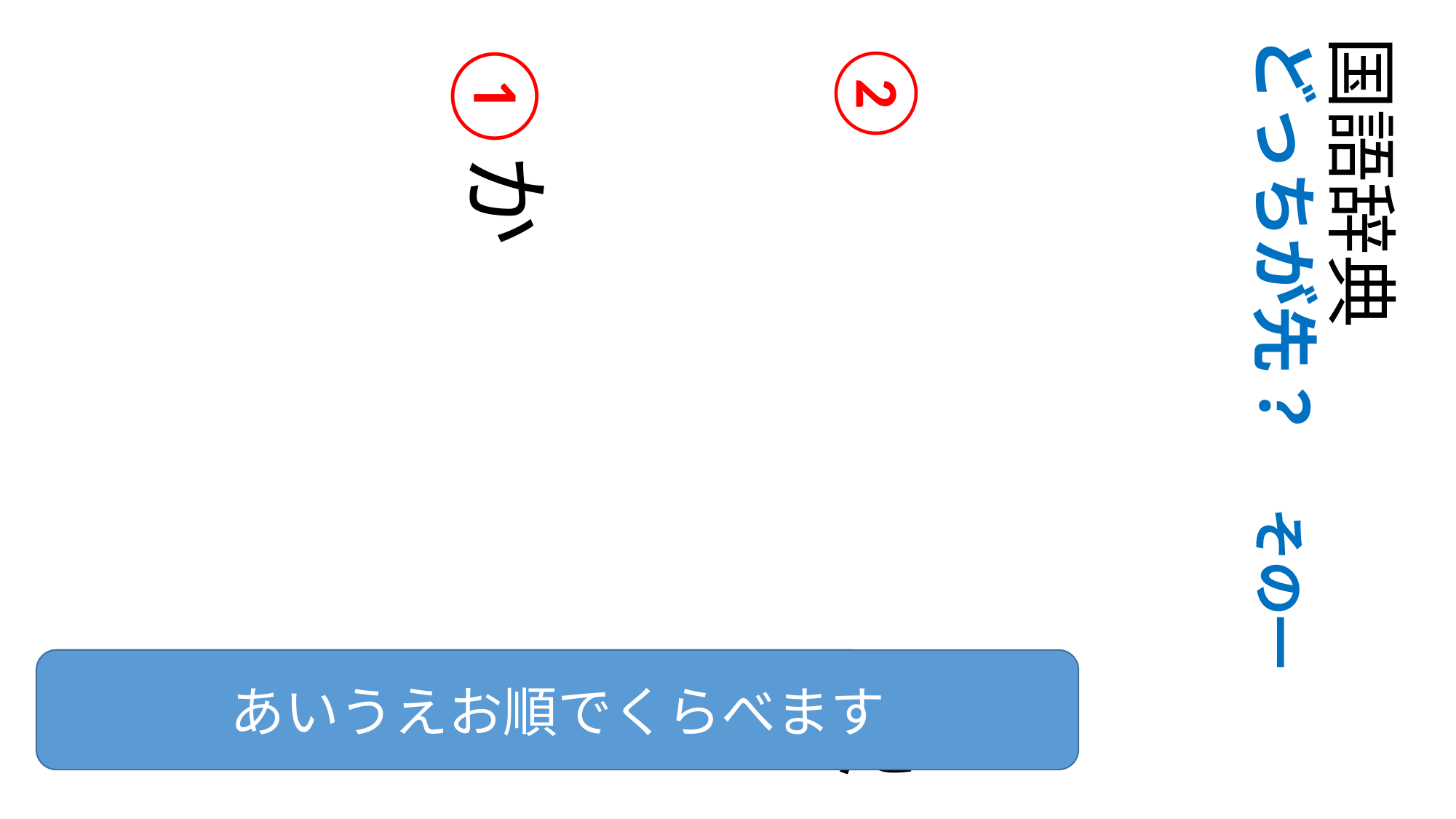

①
②
どっちが先？　その一
国語辞典
か
# た
あいうえお順でくらべます